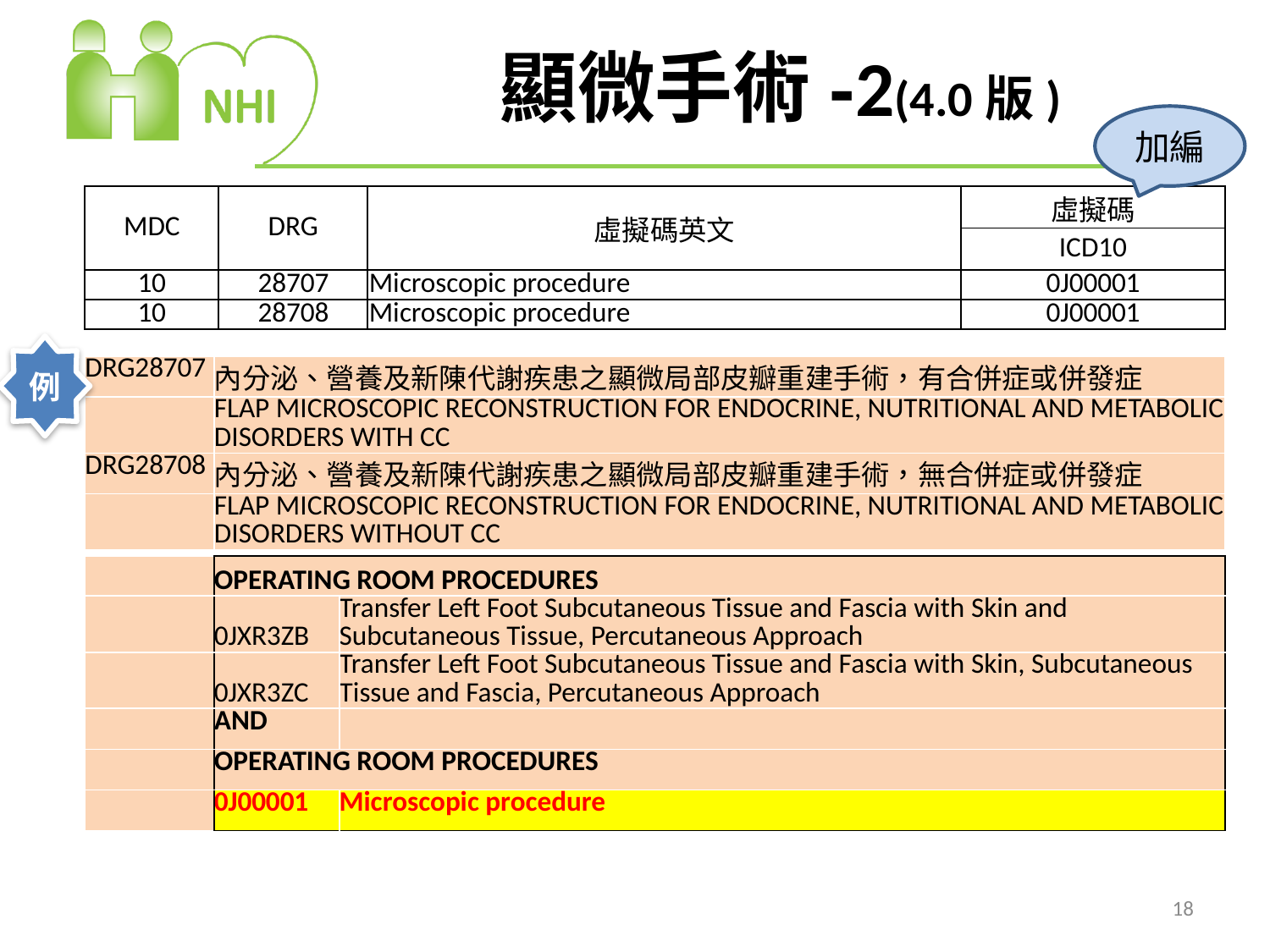

# 顯微手術-2(4.0版)
加編
| MDC | DRG | 虛擬碼英文 | 虛擬碼 |
| --- | --- | --- | --- |
|  |  |  | ICD10 |
| 10 | 28707 | Microscopic procedure | 0J00001 |
| 10 | 28708 | Microscopic procedure | 0J00001 |
例
| DRG28707 | 內分泌、營養及新陳代謝疾患之顯微局部皮瓣重建手術，有合併症或併發症 |
| --- | --- |
|  | FLAP MICROSCOPIC RECONSTRUCTION FOR ENDOCRINE, NUTRITIONAL AND METABOLIC DISORDERS WITH CC |
| DRG28708 | 內分泌、營養及新陳代謝疾患之顯微局部皮瓣重建手術，無合併症或併發症 |
|  | FLAP MICROSCOPIC RECONSTRUCTION FOR ENDOCRINE, NUTRITIONAL AND METABOLIC DISORDERS WITHOUT CC |
|  | OPERATING ROOM PROCEDURES |  |
| --- | --- | --- |
|  | 0JXR3ZB | Transfer Left Foot Subcutaneous Tissue and Fascia with Skin and Subcutaneous Tissue, Percutaneous Approach |
|  | 0JXR3ZC | Transfer Left Foot Subcutaneous Tissue and Fascia with Skin, Subcutaneous Tissue and Fascia, Percutaneous Approach |
|  | AND |  |
|  | OPERATING ROOM PROCEDURES |  |
|  | 0J00001 | Microscopic procedure |
18